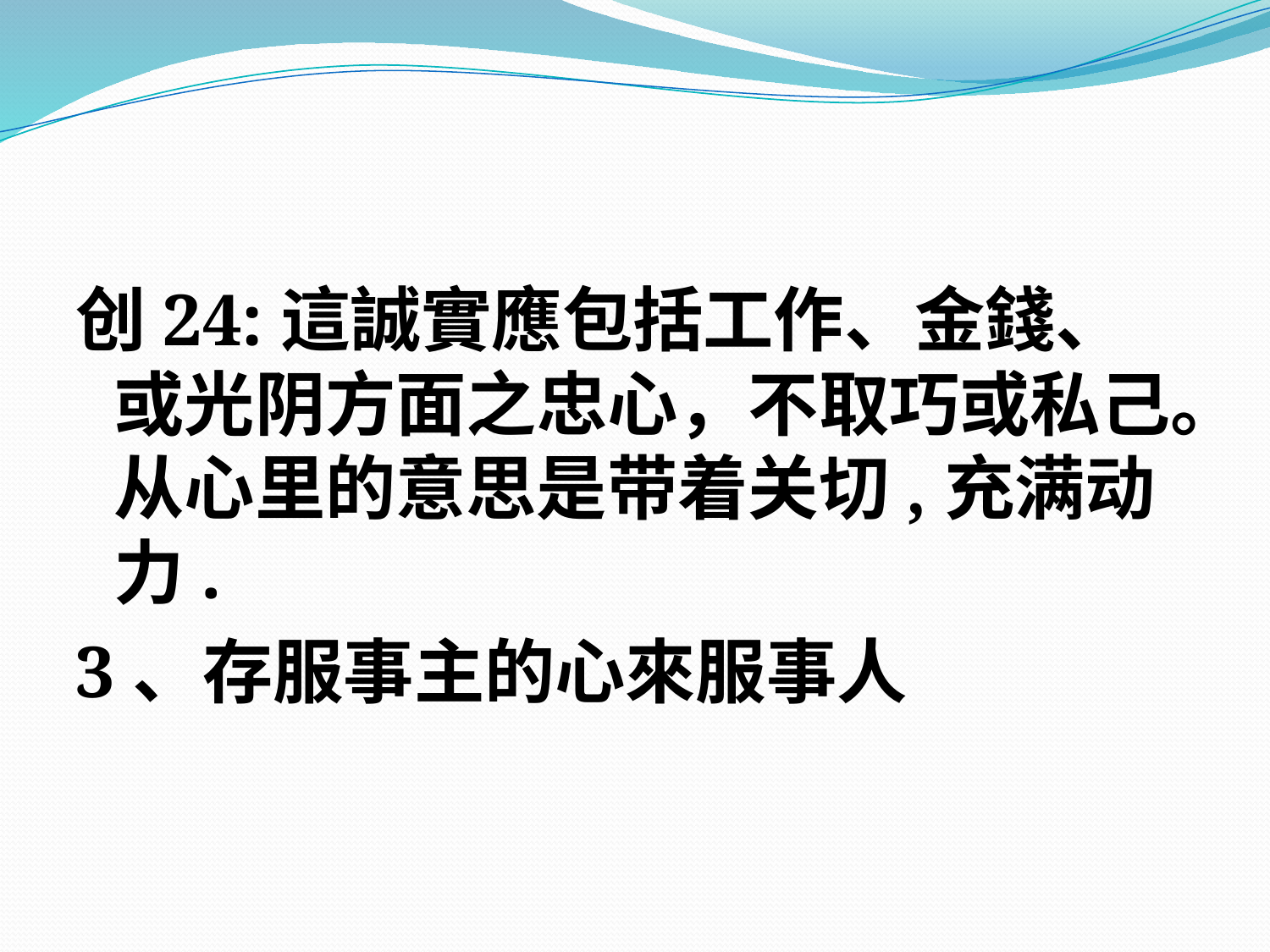

#
创24:這誠實應包括工作、金錢、或光阴方面之忠心，不取巧或私己。从心里的意思是带着关切,充满动力.
3、存服事主的心來服事人